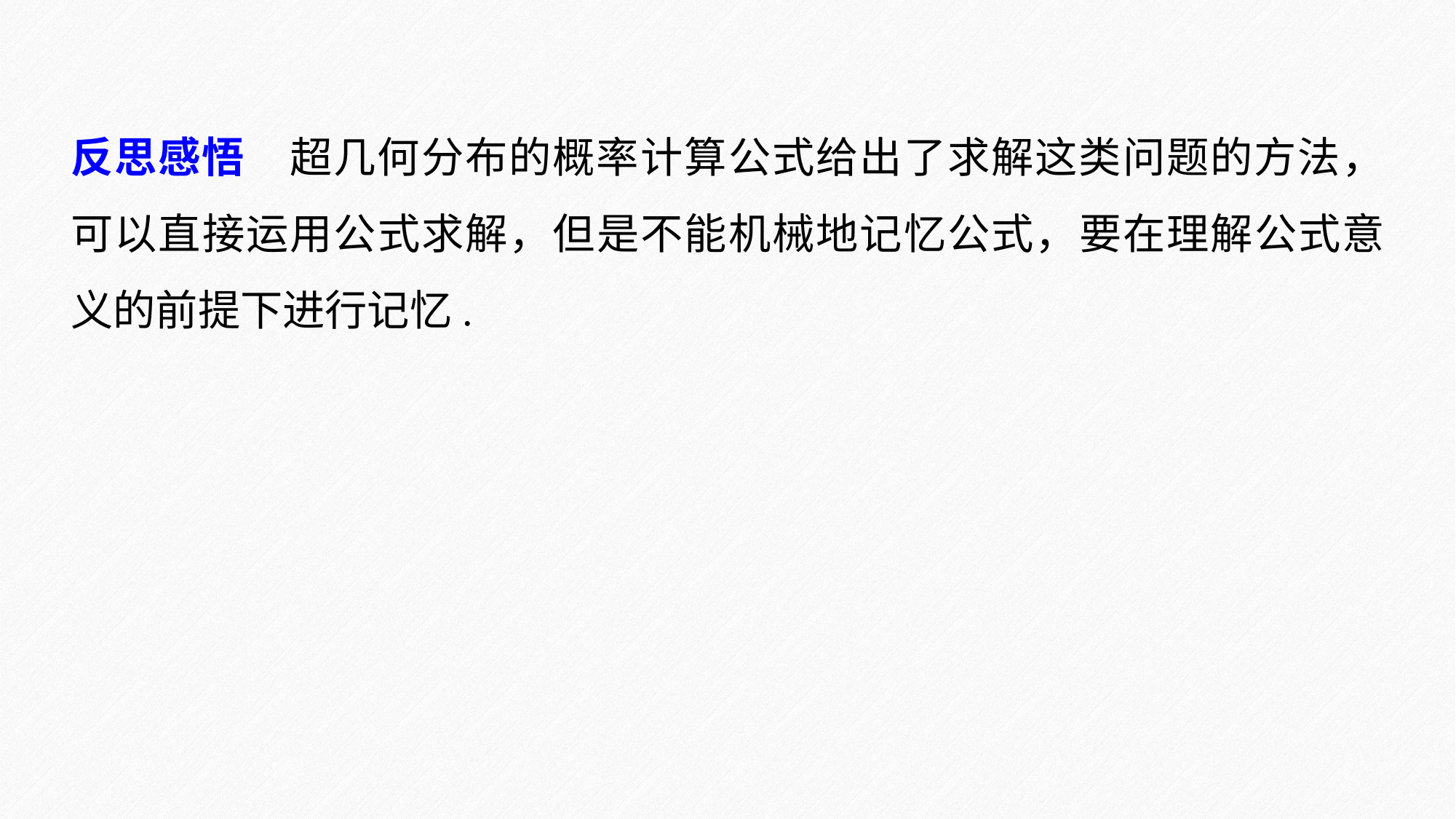

反思感悟　超几何分布的概率计算公式给出了求解这类问题的方法，可以直接运用公式求解，但是不能机械地记忆公式，要在理解公式意义的前提下进行记忆.